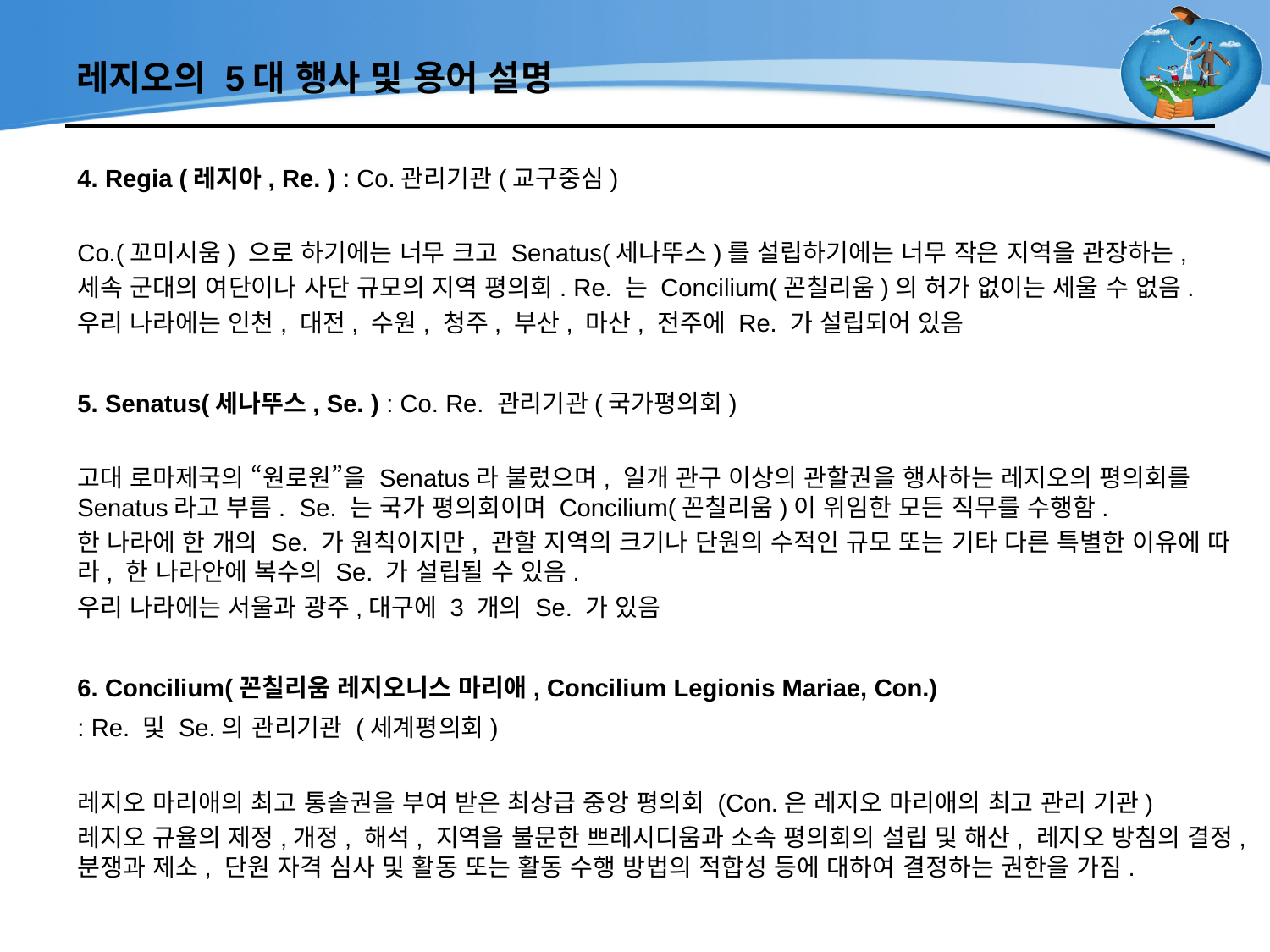

# 레지오의 5대 행사 및 용어 설명
4. Regia (레지아, Re. ) : Co.관리기관(교구중심)

Co.(꼬미시움) 으로 하기에는 너무 크고 Senatus(세나뚜스)를 설립하기에는 너무 작은 지역을 관장하는,
세속 군대의 여단이나 사단 규모의 지역 평의회. Re. 는 Concilium(꼰칠리움)의 허가 없이는 세울 수 없음.
우리 나라에는 인천, 대전, 수원, 청주, 부산, 마산, 전주에 Re. 가 설립되어 있음

5. Senatus(세나뚜스, Se. ) : Co. Re. 관리기관(국가평의회)

고대 로마제국의 “원로원”을 Senatus라 불렀으며, 일개 관구 이상의 관할권을 행사하는 레지오의 평의회를 Senatus라고 부름.  Se. 는 국가 평의회이며 Concilium(꼰칠리움)이 위임한 모든 직무를 수행함.
한 나라에 한 개의 Se. 가 원칙이지만, 관할 지역의 크기나 단원의 수적인 규모 또는 기타 다른 특별한 이유에 따라, 한 나라안에 복수의 Se. 가 설립될 수 있음.
우리 나라에는 서울과 광주,대구에 3 개의 Se. 가 있음

6. Concilium(꼰칠리움 레지오니스 마리애, Concilium Legionis Mariae, Con.)
: Re. 및 Se.의 관리기관 (세계평의회)

레지오 마리애의 최고 통솔권을 부여 받은 최상급 중앙 평의회 (Con.은 레지오 마리애의 최고 관리 기관)
레지오 규율의 제정,개정, 해석, 지역을 불문한 쁘레시디움과 소속 평의회의 설립 및 해산, 레지오 방침의 결정, 분쟁과 제소, 단원 자격 심사 및 활동 또는 활동 수행 방법의 적합성 등에 대하여 결정하는 권한을 가짐.